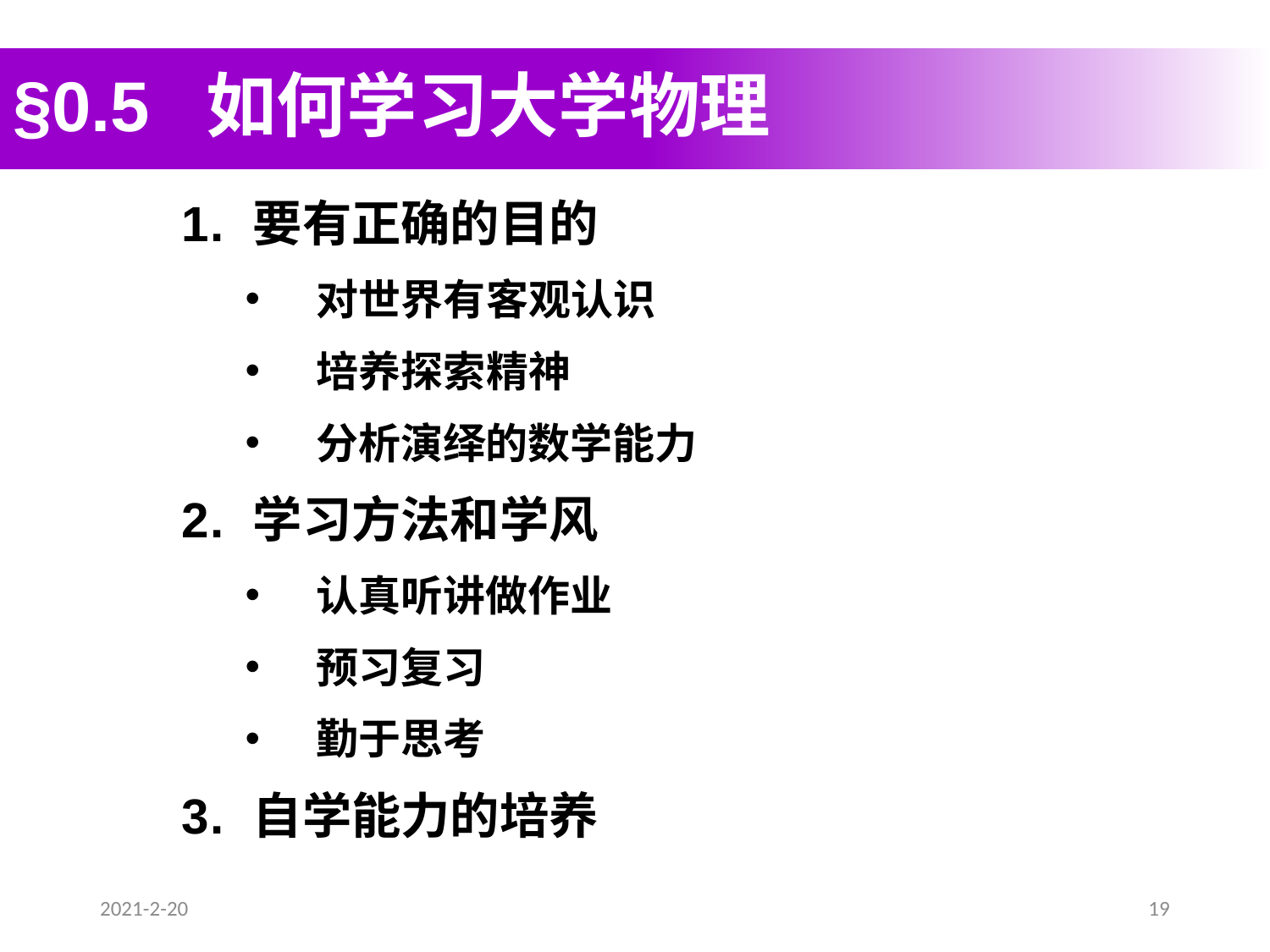

# §0.5  如何学习大学物理
要有正确的目的
对世界有客观认识
培养探索精神
分析演绎的数学能力
学习方法和学风
认真听讲做作业
预习复习
勤于思考
自学能力的培养
2021-2-20
19